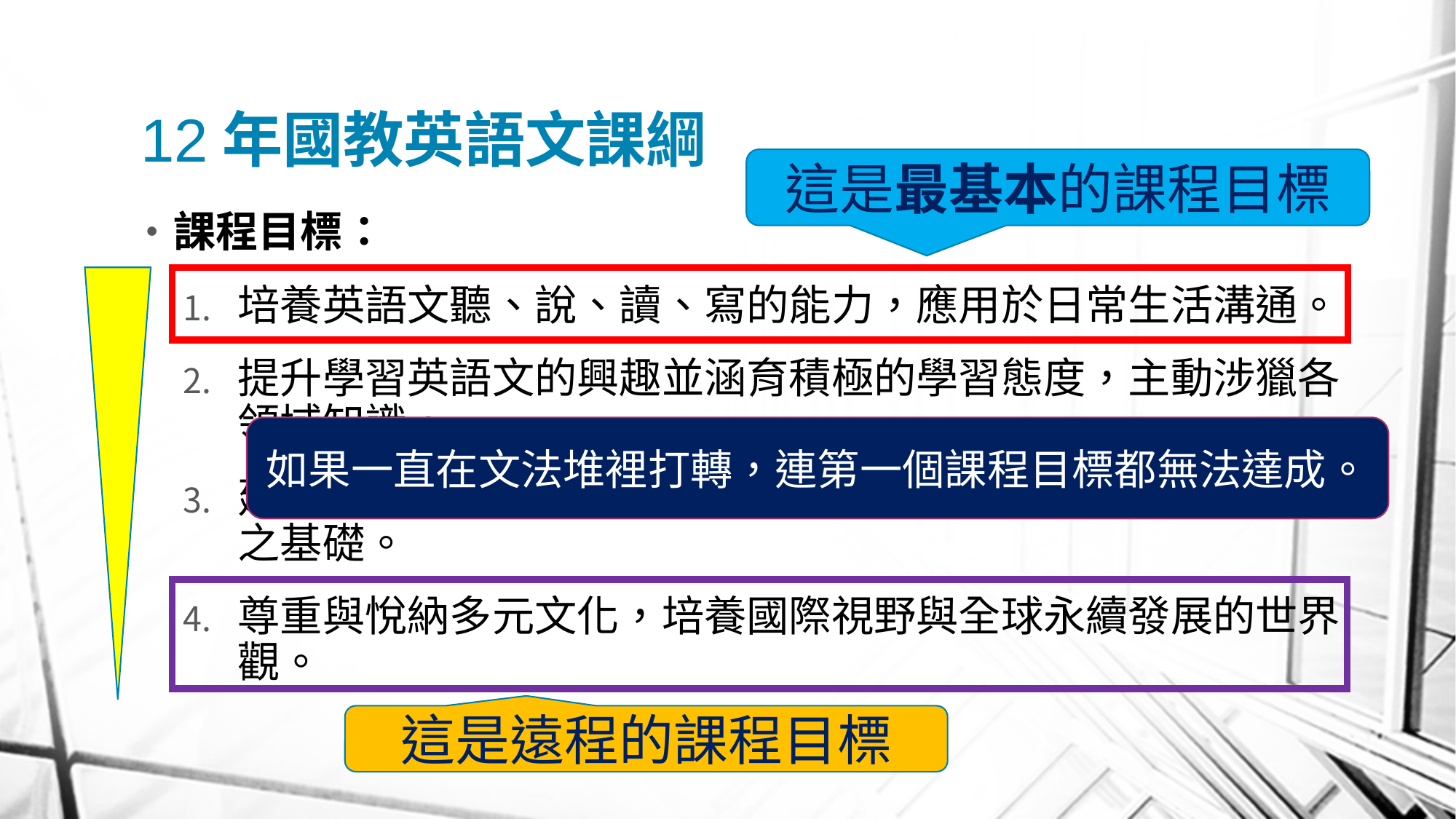

# 12年國教英語文課綱
這是最基本的課程目標

課程目標：
培養英語文聽、說、讀、寫的能力，應用於日常生活溝通。
提升學習英語文的興趣並涵育積極的學習態度，主動涉獵各領域知識。
建構有效的英語文學習方法，強化自學能力，奠定終身學習之基礎。
尊重與悅納多元文化，培養國際視野與全球永續發展的世界觀。

如果一直在文法堆裡打轉，連第一個課程目標都無法達成。

這是遠程的課程目標